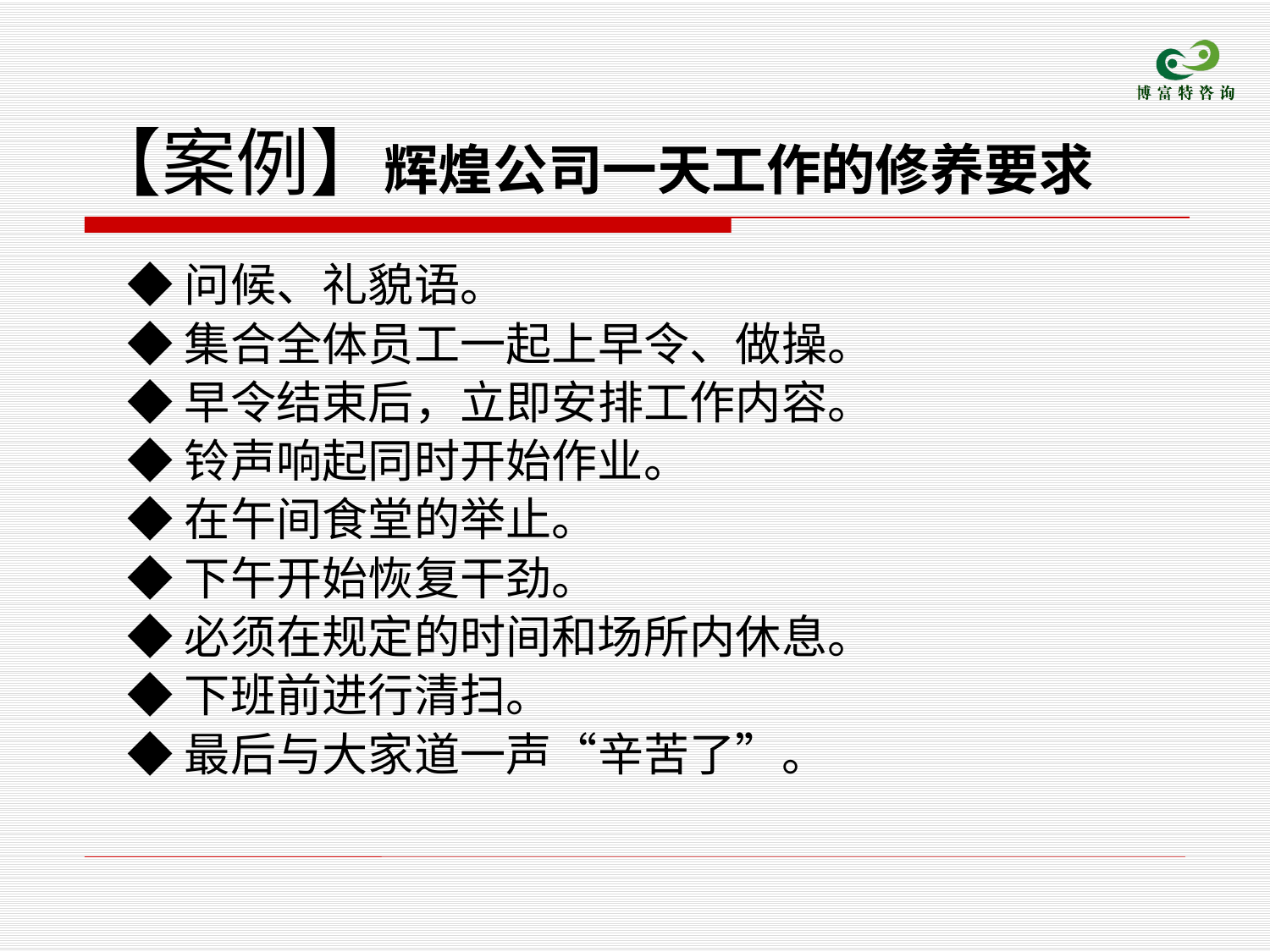

# 【案例】辉煌公司一天工作的修养要求
◆问候、礼貌语。
◆集合全体员工一起上早令、做操。
◆早令结束后，立即安排工作内容。
◆铃声响起同时开始作业。
◆在午间食堂的举止。
◆下午开始恢复干劲。
◆必须在规定的时间和场所内休息。
◆下班前进行清扫。
◆最后与大家道一声“辛苦了”。
279